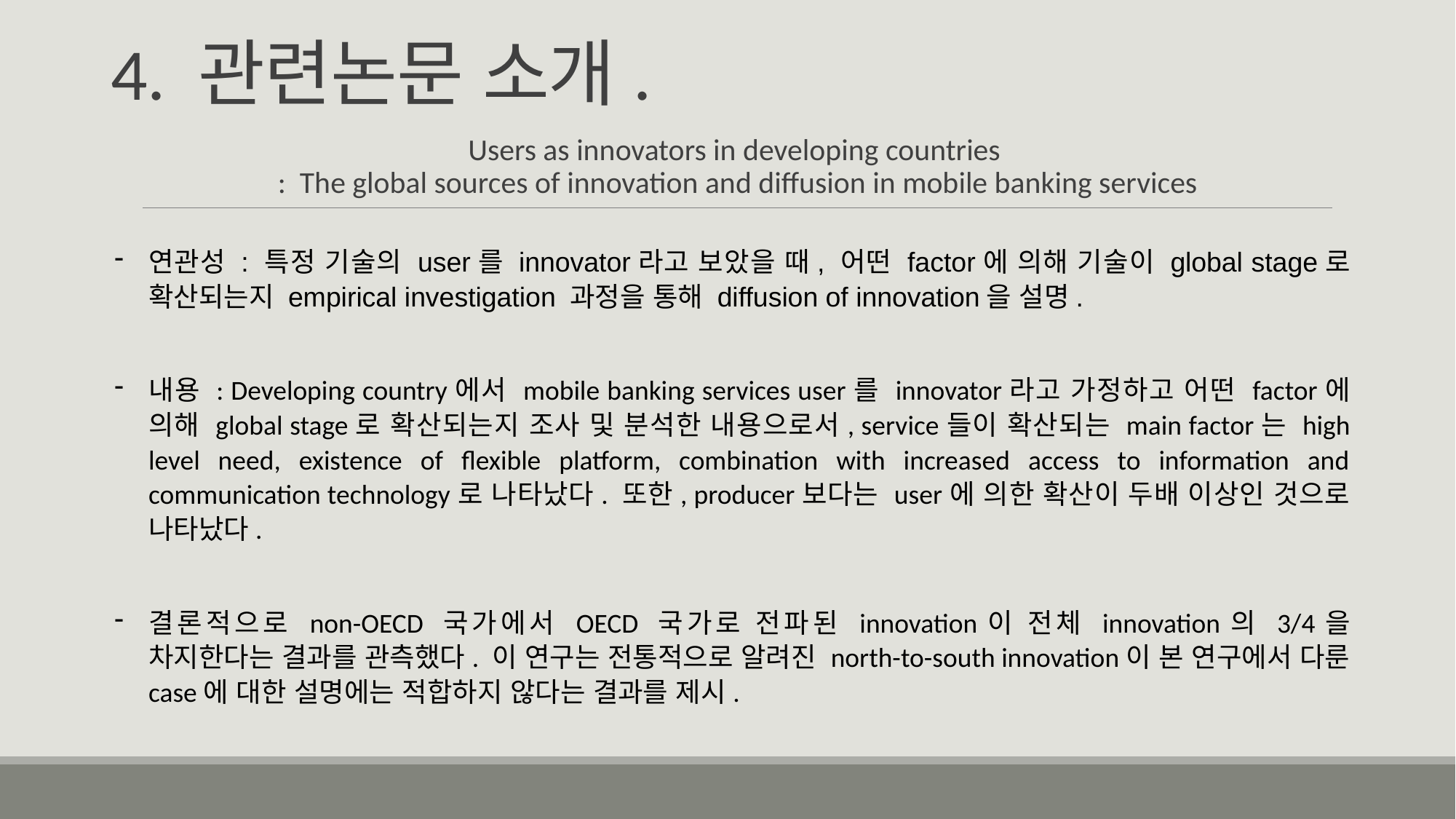

4. 관련논문 소개.
Users as innovators in developing countries
:  The global sources of innovation and diffusion in mobile banking services
연관성 : 특정 기술의 user를 innovator라고 보았을 때, 어떤 factor에 의해 기술이 global stage로 확산되는지 empirical investigation 과정을 통해 diffusion of innovation을 설명.

내용 : Developing country에서 mobile banking services user를 innovator라고 가정하고 어떤 factor에 의해 global stage로 확산되는지 조사 및 분석한 내용으로서, service들이 확산되는 main factor는 high level need, existence of flexible platform, combination with increased access to information and communication technology로 나타났다. 또한, producer보다는 user에 의한 확산이 두배 이상인 것으로 나타났다.

결론적으로 non-OECD 국가에서 OECD 국가로 전파된 innovation이 전체 innovation의 3/4을 차지한다는 결과를 관측했다. 이 연구는 전통적으로 알려진 north-to-south innovation이 본 연구에서 다룬 case에 대한 설명에는 적합하지 않다는 결과를 제시.